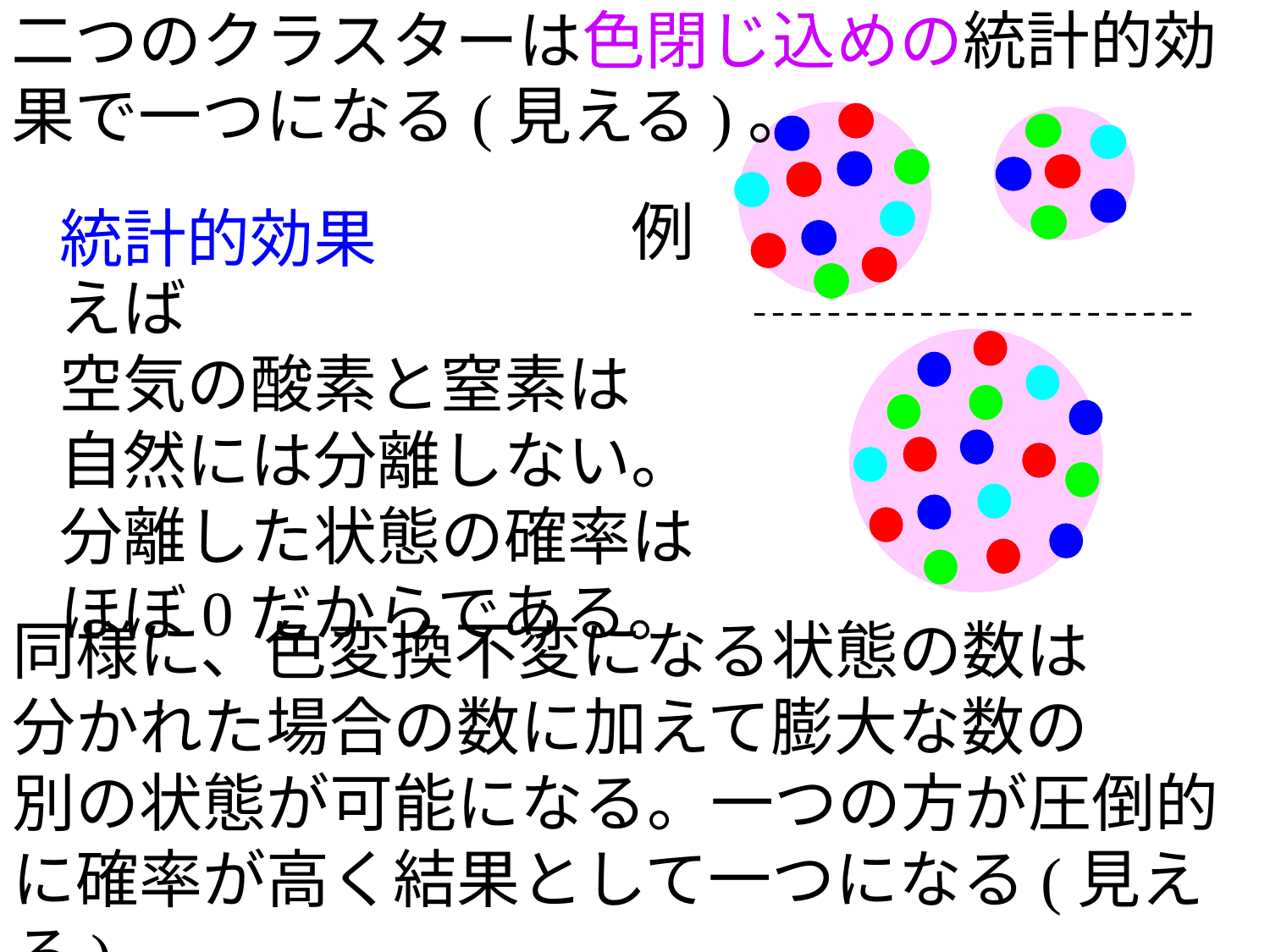

二つのクラスターは色閉じ込めの統計的効果で一つになる(見える)。

　　　　　　　　　例えば
空気の酸素と窒素は
自然には分離しない。
分離した状態の確率は
ほぼ0だからである。
統計的効果

同様に、色変換不変になる状態の数は
分かれた場合の数に加えて膨大な数の
別の状態が可能になる。一つの方が圧倒的
に確率が高く結果として一つになる(見える)。